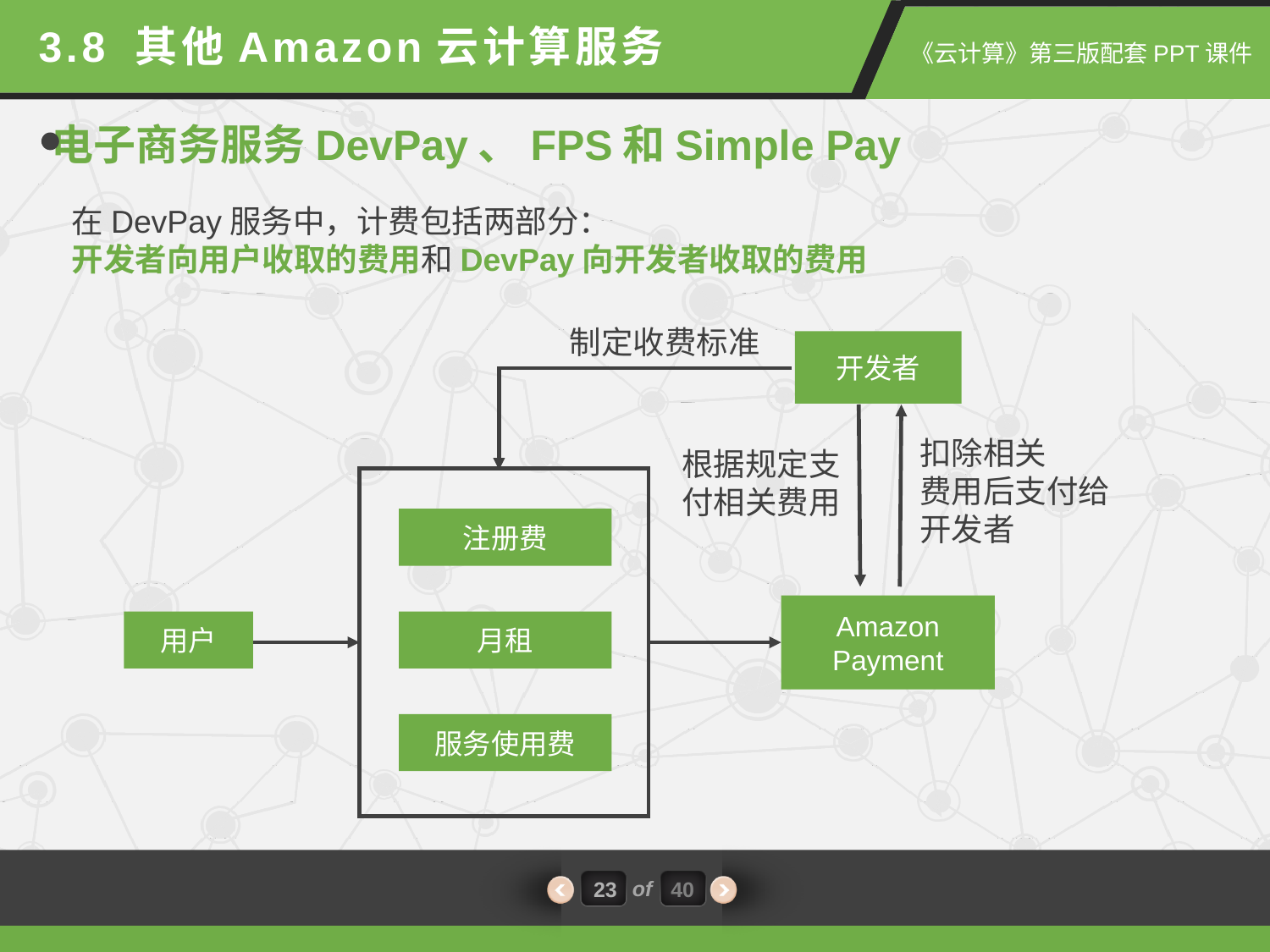

3.8 其他Amazon云计算服务
电子商务服务DevPay、FPS和Simple Pay

在DevPay服务中，计费包括两部分：
开发者向用户收取的费用和DevPay向开发者收取的费用
制定收费标准
开发者

扣除相关
费用后支付给开发者
根据规定支付相关费用

注册费
Amazon
Payment
用户
月租
服务使用费
23